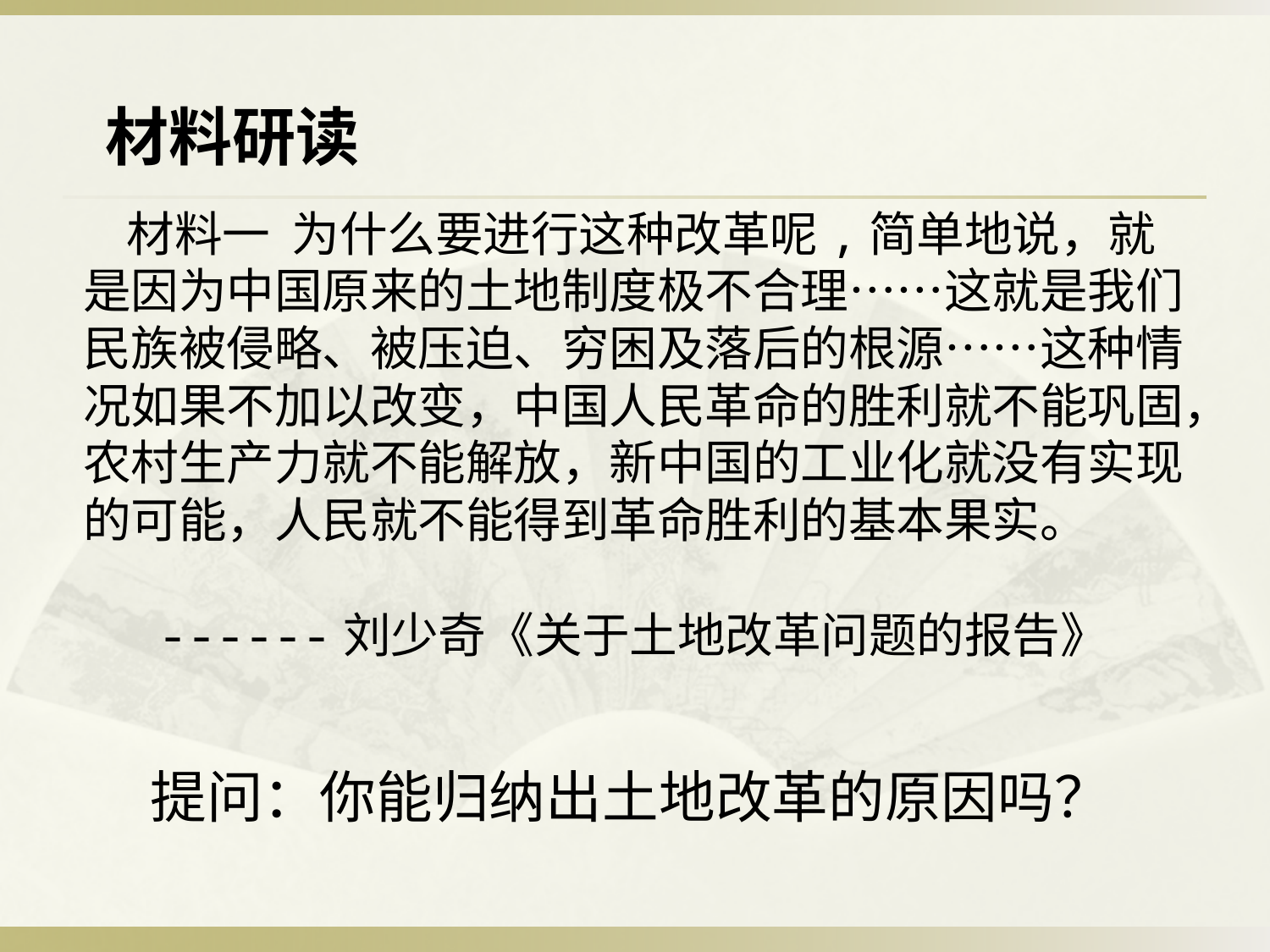

材料研读
   材料一  为什么要进行这种改革呢,简单地说，就是因为中国原来的土地制度极不合理……这就是我们民族被侵略、被压迫、穷困及落后的根源……这种情况如果不加以改变，中国人民革命的胜利就不能巩固，农村生产力就不能解放，新中国的工业化就没有实现的可能，人民就不能得到革命胜利的基本果实。
      ------刘少奇《关于土地改革问题的报告》
# 提问：你能归纳出土地改革的原因吗？